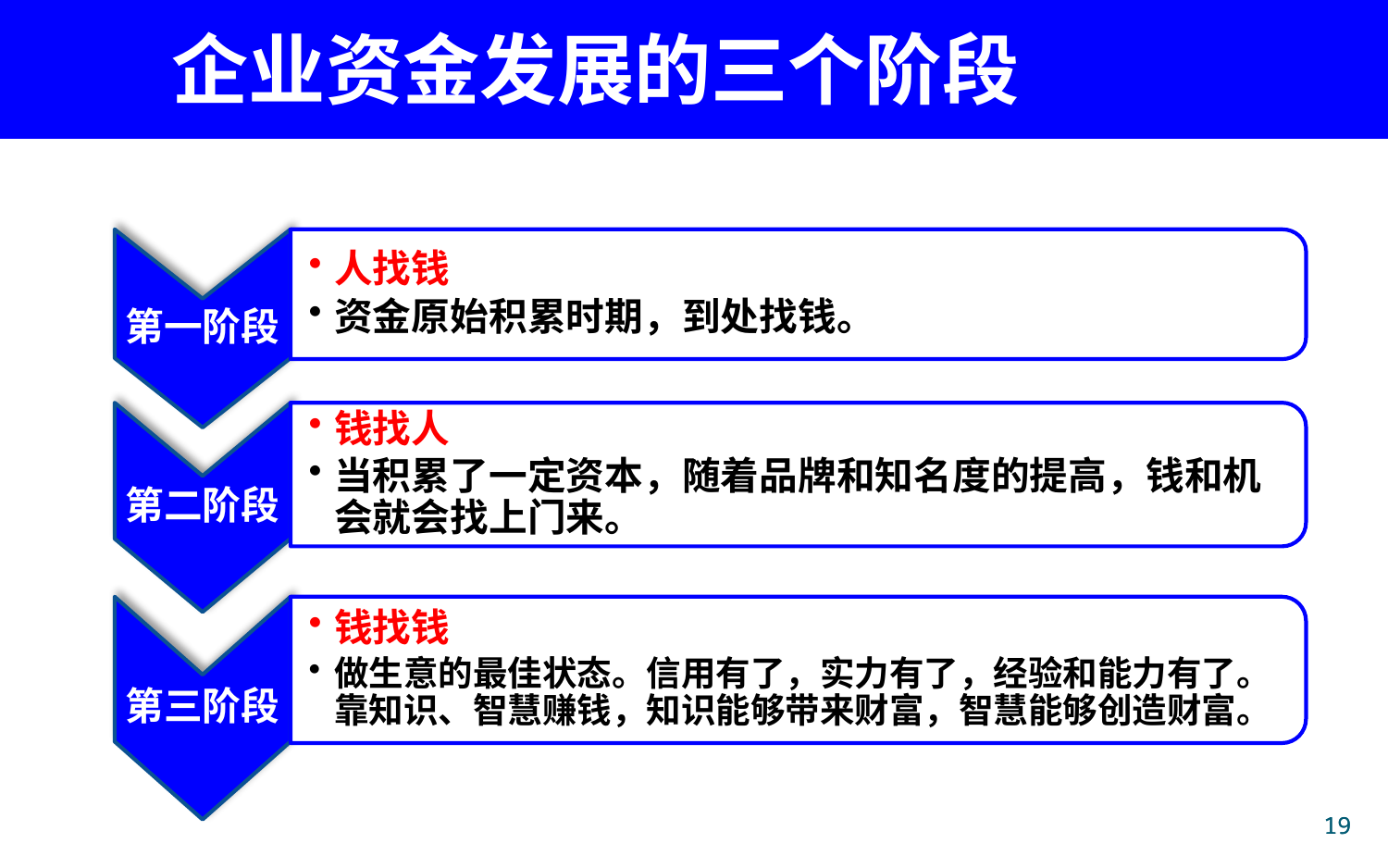

企业资金发展的三个阶段
第一阶段
人找钱
资金原始积累时期，到处找钱。
钱找人
当积累了一定资本，随着品牌和知名度的提高，钱和机会就会找上门来。
第二阶段
钱找钱
做生意的最佳状态。信用有了，实力有了，经验和能力有了。靠知识、智慧赚钱，知识能够带来财富，智慧能够创造财富。
第三阶段
19
19